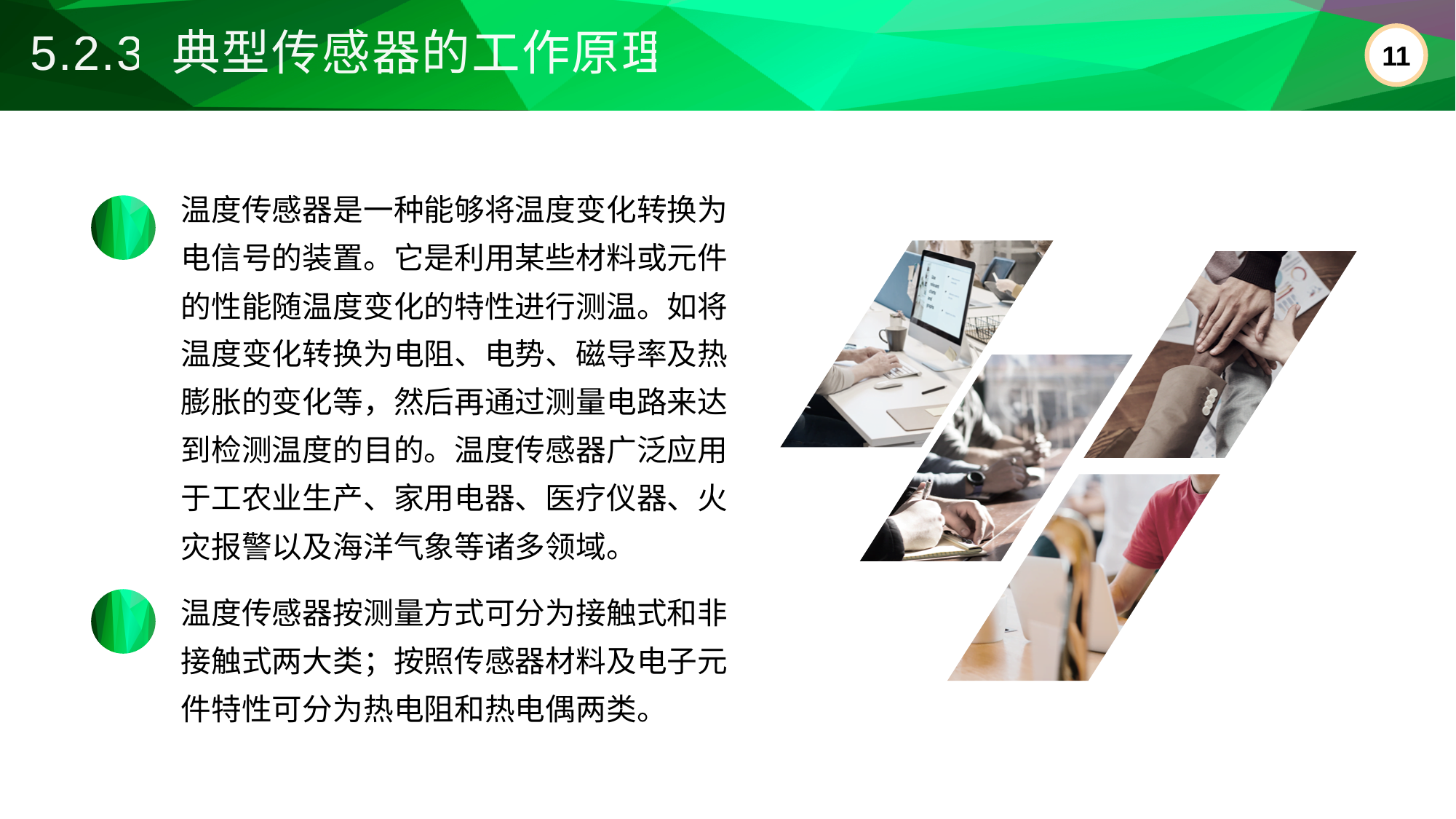

5.2.3 典型传感器的工作原理
温度传感器是一种能够将温度变化转换为电信号的装置。它是利用某些材料或元件的性能随温度变化的特性进行测温。如将温度变化转换为电阻、电势、磁导率及热膨胀的变化等，然后再通过测量电路来达到检测温度的目的。温度传感器广泛应用于工农业生产、家用电器、医疗仪器、火灾报警以及海洋气象等诸多领域。
温度传感器按测量方式可分为接触式和非接触式两大类；按照传感器材料及电子元件特性可分为热电阻和热电偶两类。